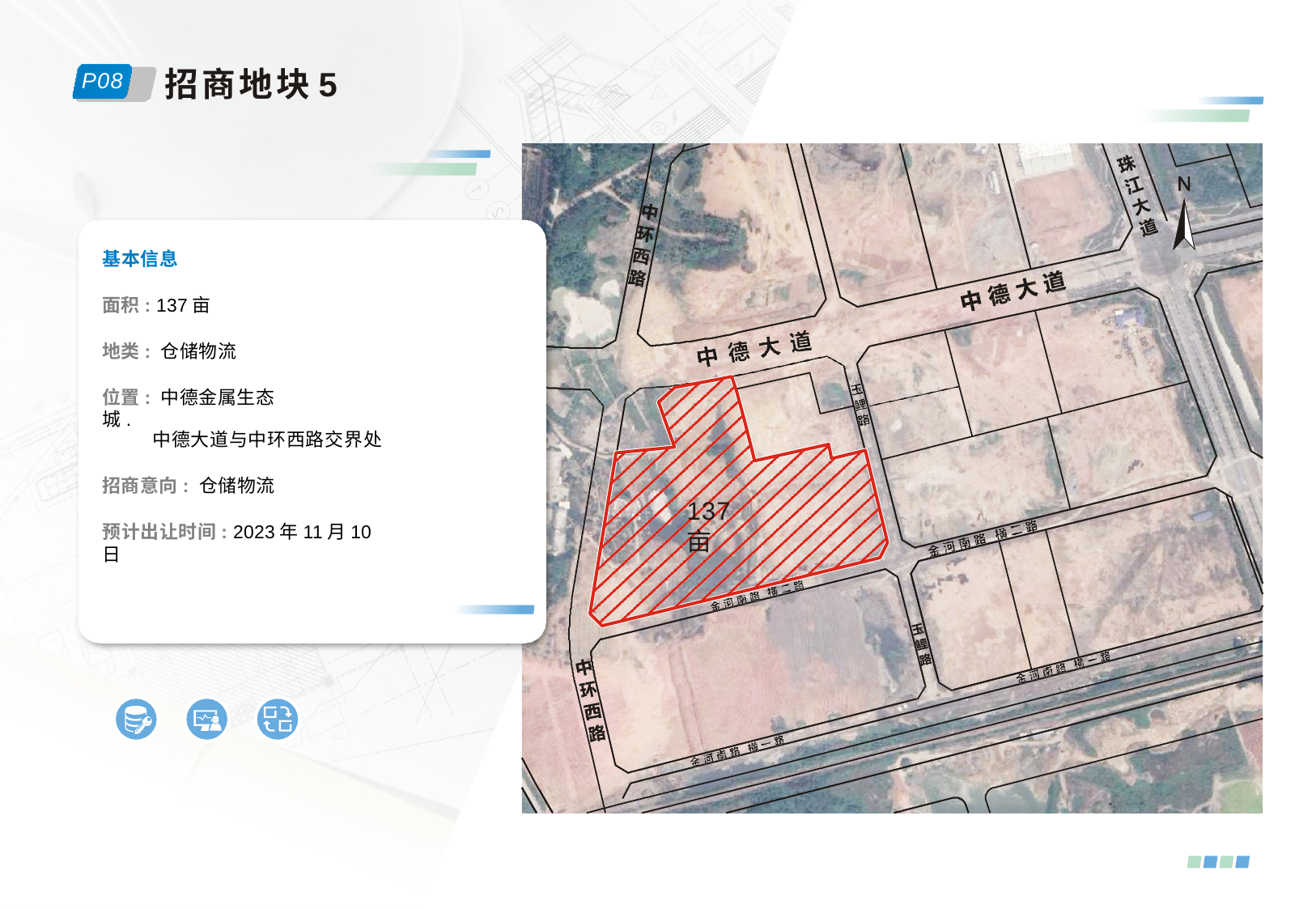

# 招商地块5

P08

基本信息

面积: 137亩

地类: 仓储物流

位置: 中德金属生态城.

中德大道与中环西路交界处

招商意向: 仓储物流

预计出让时间: 2023年11月10日

137亩